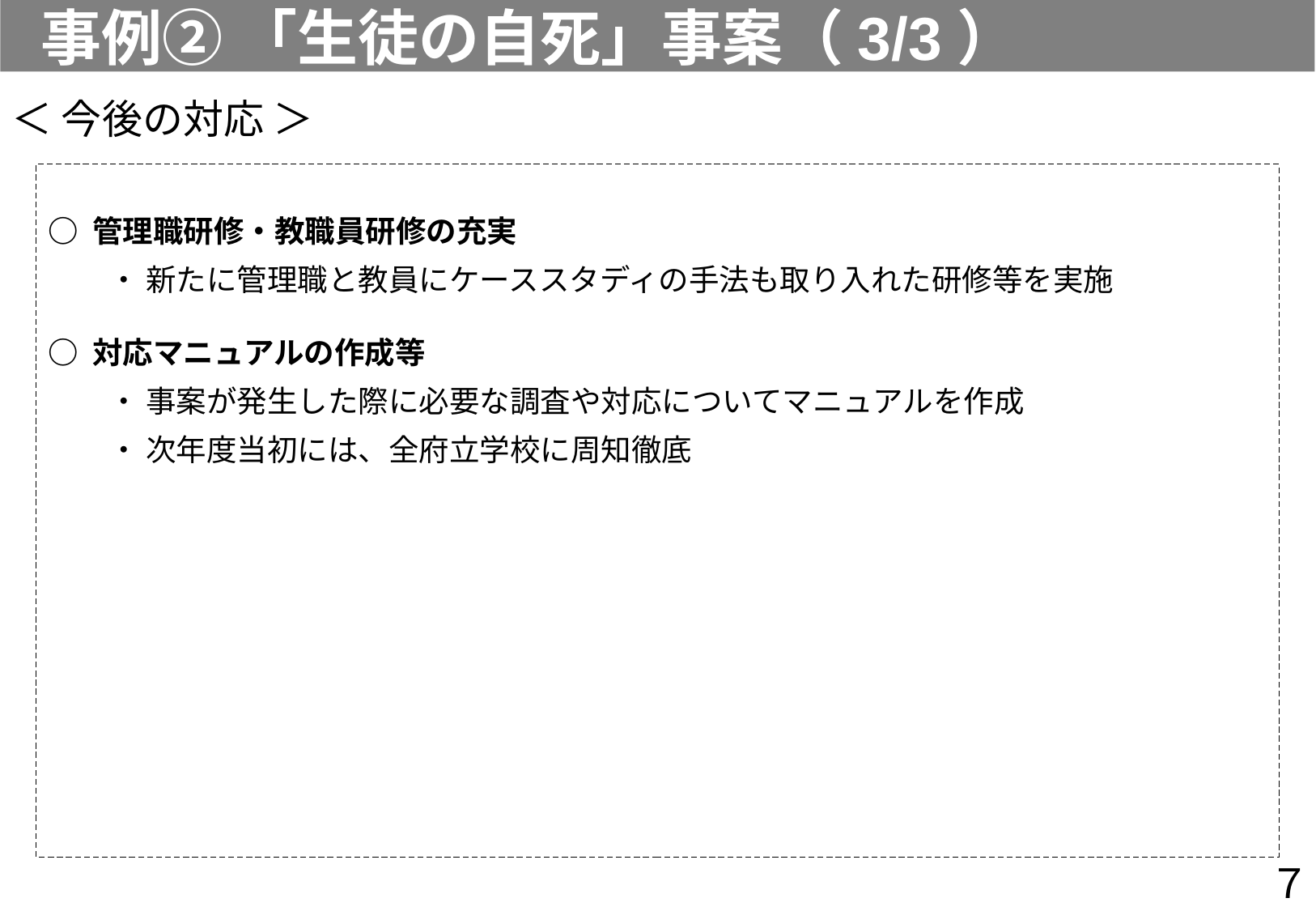

事例② 「生徒の自死」事案（3/3）
＜ 今後の対応 ＞

○ 管理職研修・教職員研修の充実

　　・ 新たに管理職と教員にケーススタディの手法も取り入れた研修等を実施

○ 対応マニュアルの作成等

　　・ 事案が発生した際に必要な調査や対応についてマニュアルを作成

　　・ 次年度当初には、全府立学校に周知徹底
７